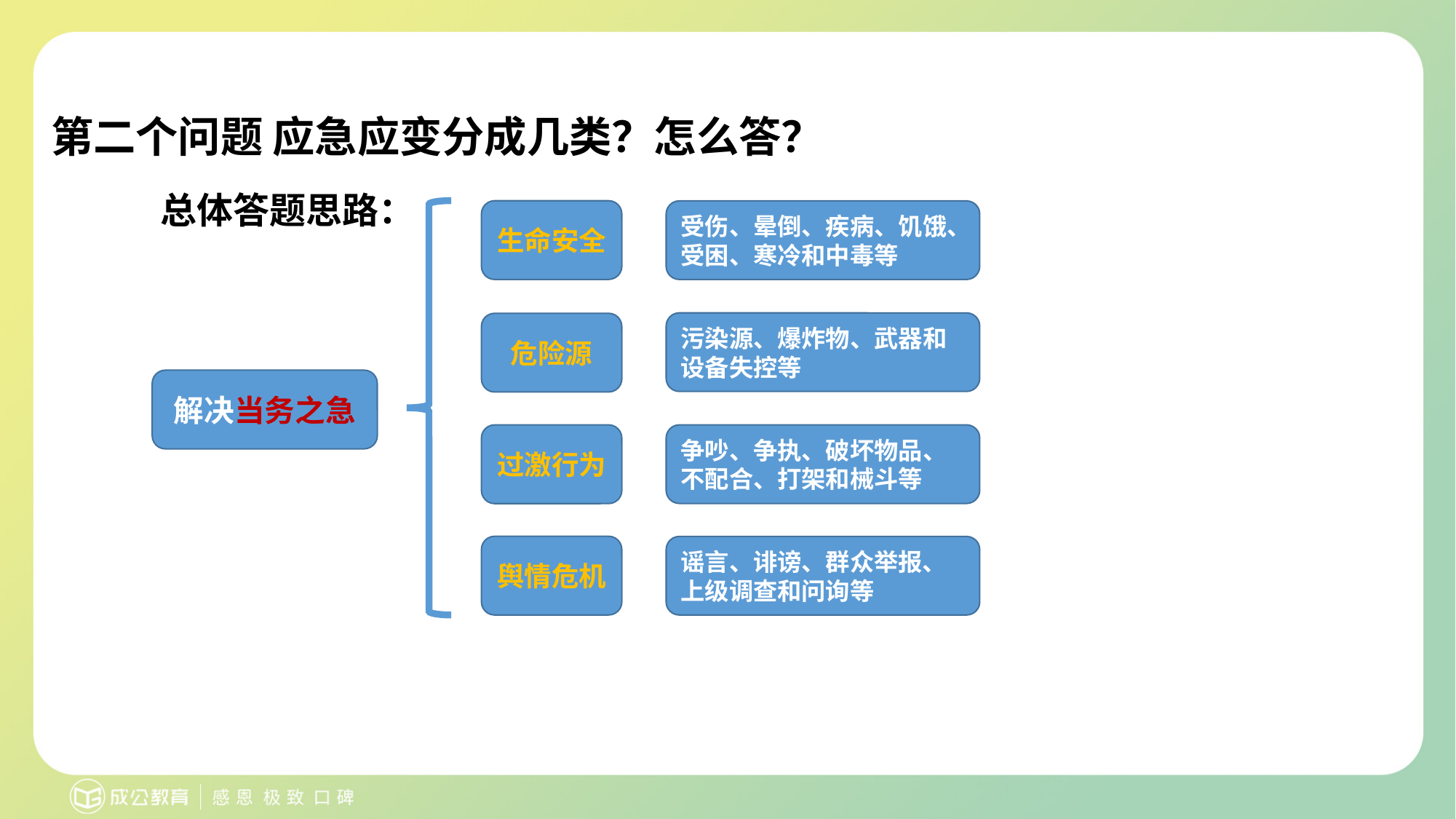

# 第二个问题 应急应变分成几类？怎么答？
总体答题思路：

生命安全
受伤、晕倒、疾病、饥饿、受困、寒冷和中毒等
污染源、爆炸物、武器和设备失控等
危险源
解决当务之急
过激行为
争吵、争执、破坏物品、不配合、打架和械斗等
舆情危机
谣言、诽谤、群众举报、上级调查和问询等